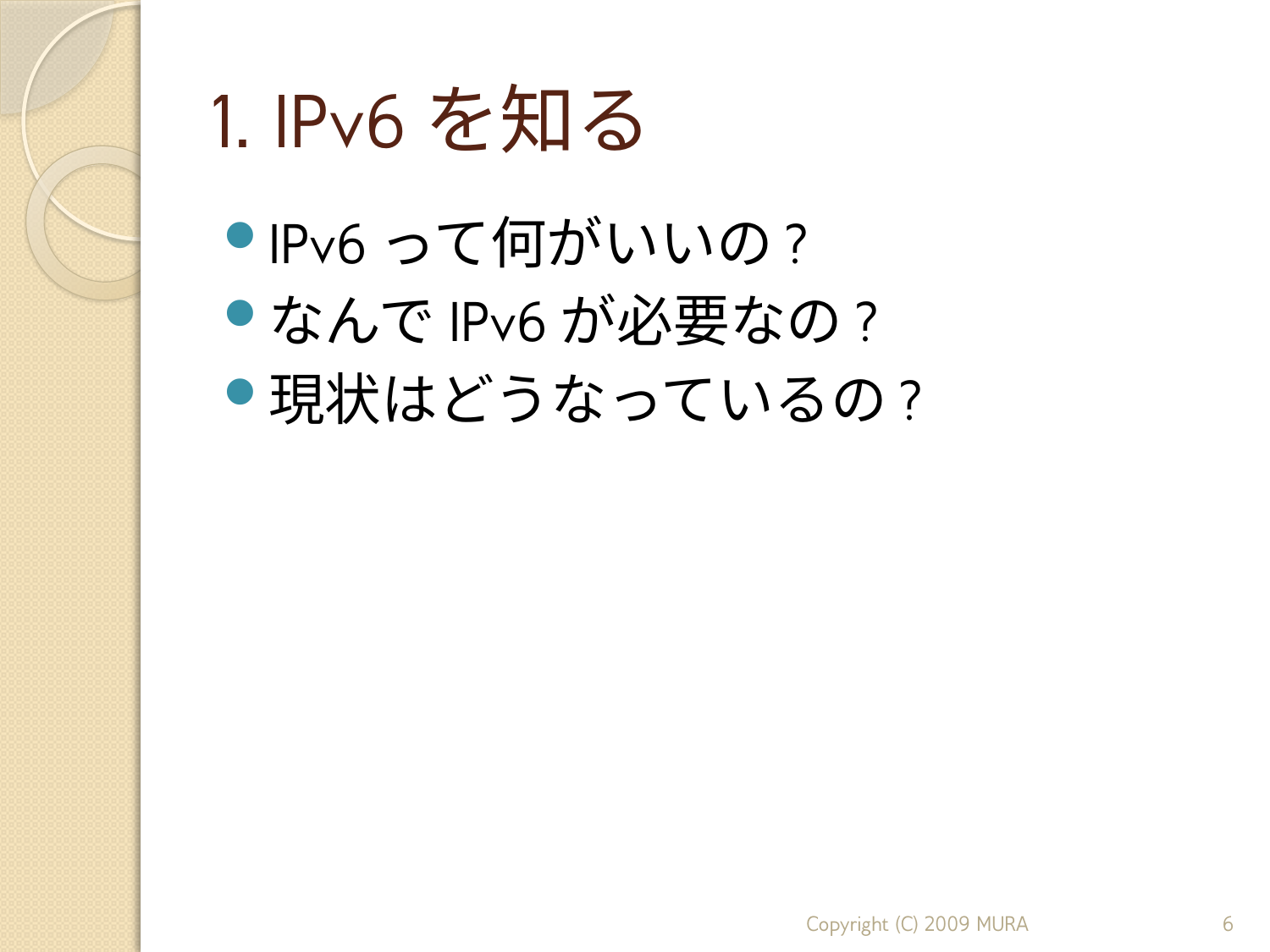

# 1. IPv6を知る
IPv6って何がいいの?
なんでIPv6が必要なの?
現状はどうなっているの?
Copyright (C) 2009 MURA
6